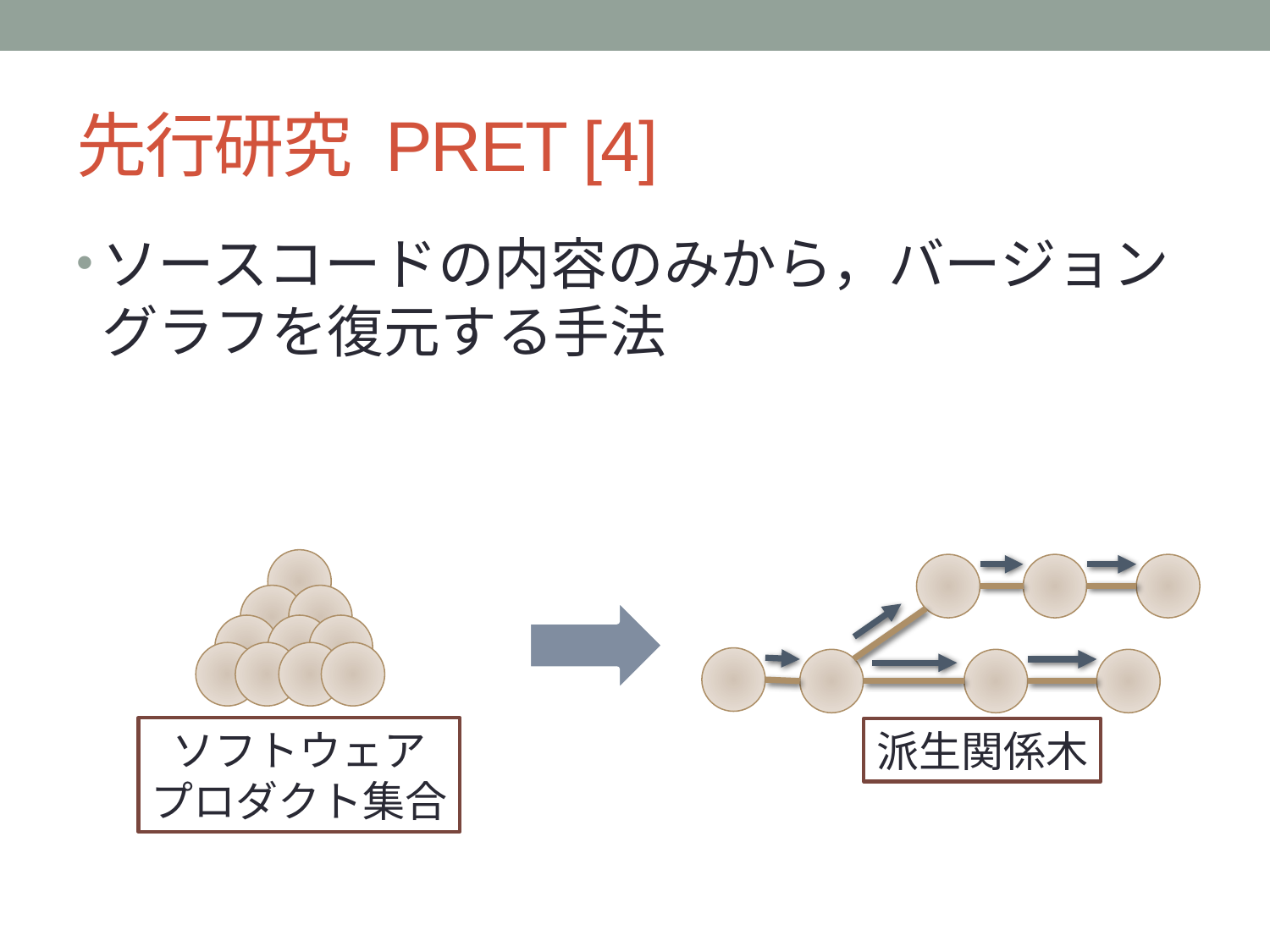

# 先行研究 PRET [4]
ソースコードの内容のみから，バージョングラフを復元する手法

ソフトウェア
プロダクト集合
派生関係木